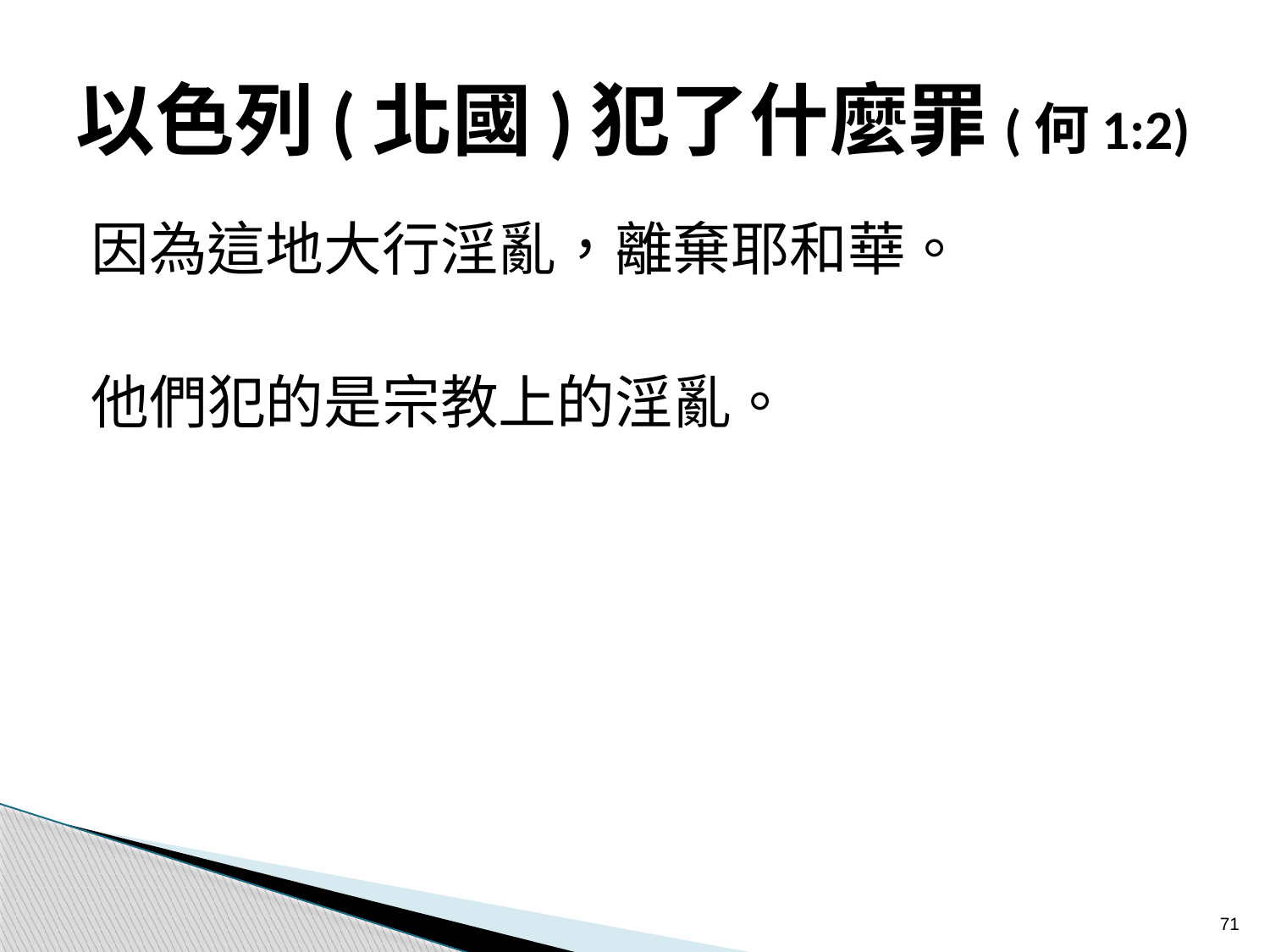

# 以色列(北國)犯了什麼罪(何1:2)
因為這地大行淫亂，離棄耶和華。

他們犯的是宗教上的淫亂。
71